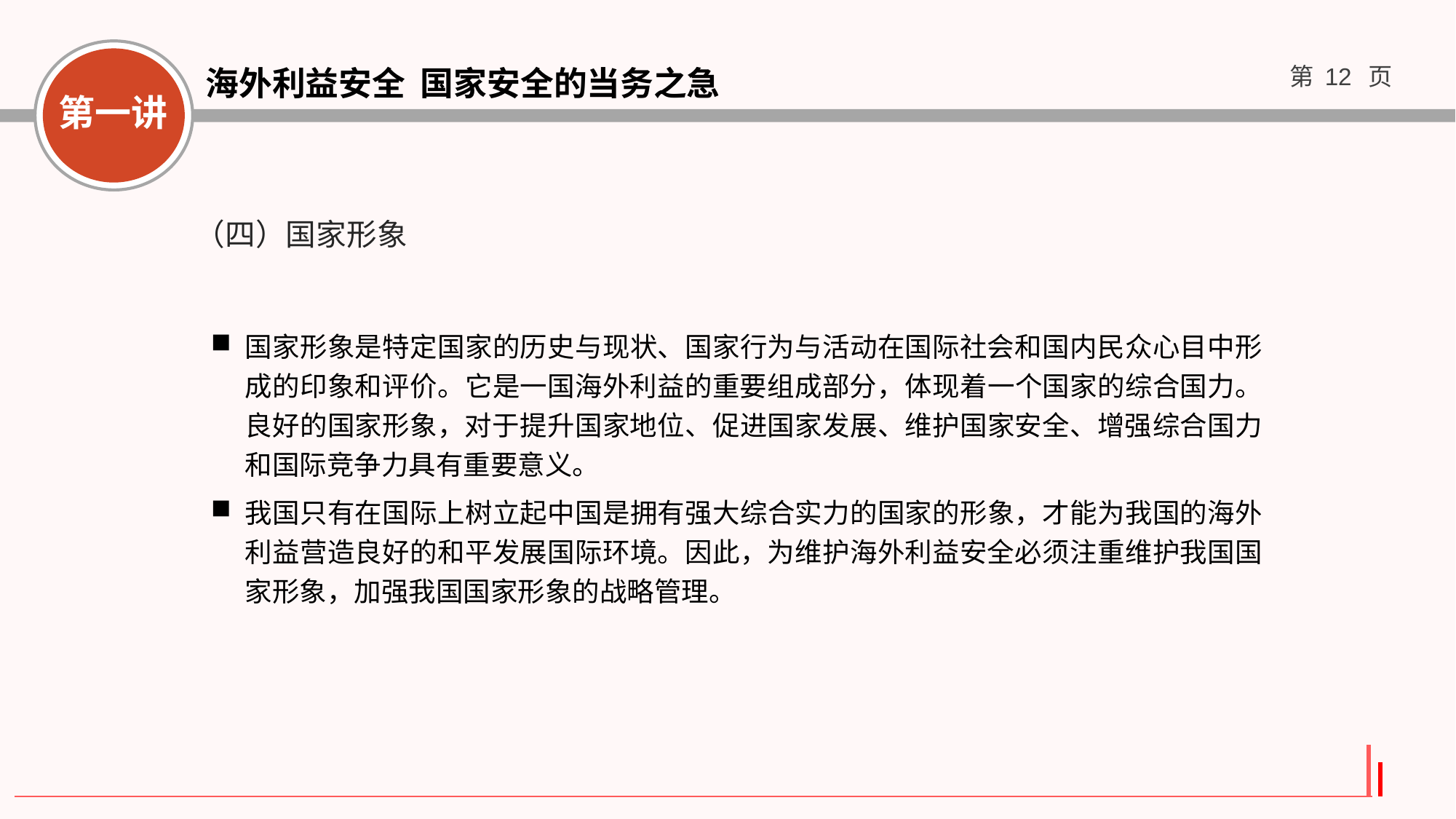

（四）国家形象
国家形象是特定国家的历史与现状、国家行为与活动在国际社会和国内民众心目中形成的印象和评价。它是一国海外利益的重要组成部分，体现着一个国家的综合国力。良好的国家形象，对于提升国家地位、促进国家发展、维护国家安全、增强综合国力和国际竞争力具有重要意义。
我国只有在国际上树立起中国是拥有强大综合实力的国家的形象，才能为我国的海外利益营造良好的和平发展国际环境。因此，为维护海外利益安全必须注重维护我国国家形象，加强我国国家形象的战略管理。